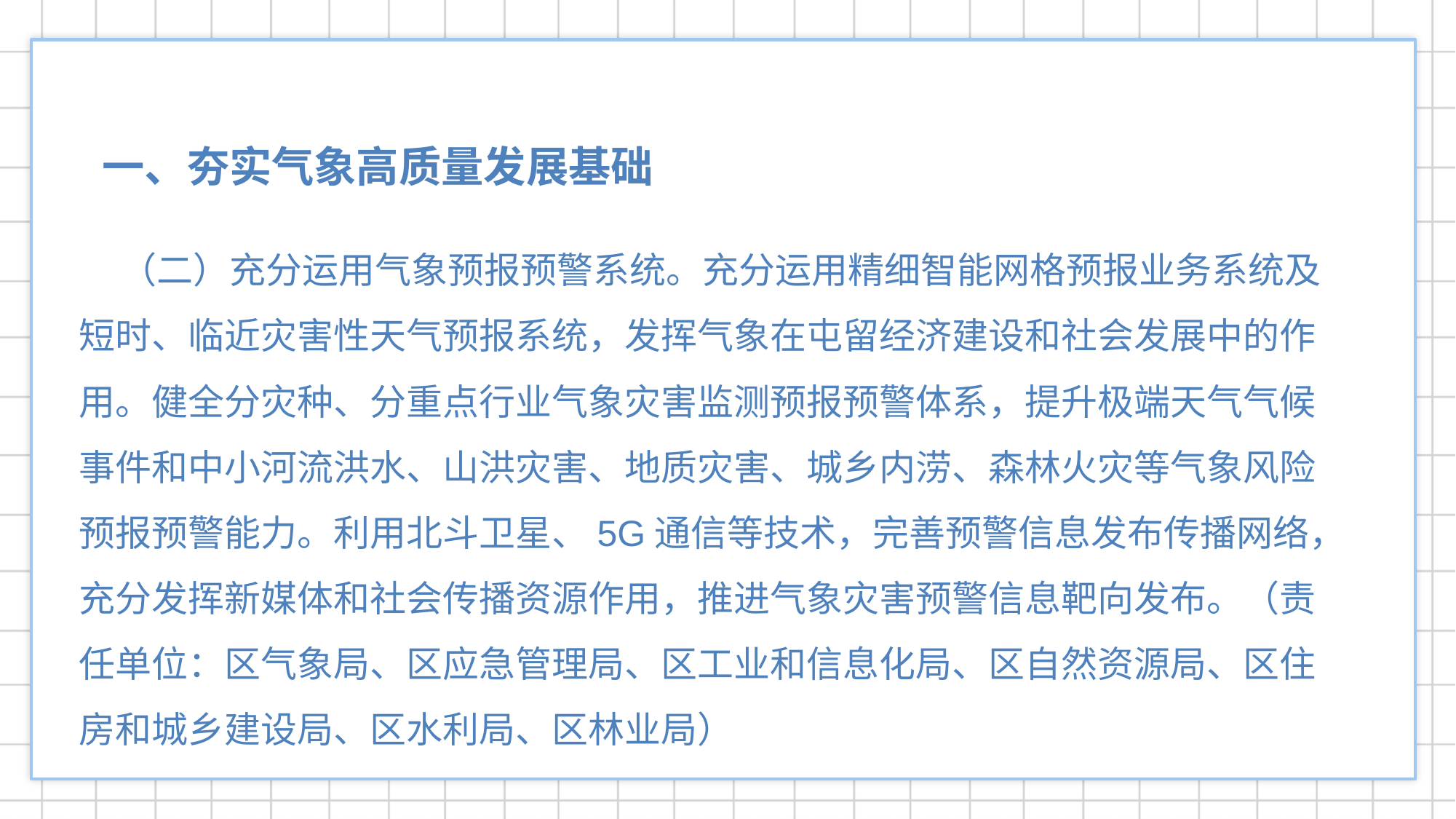

一、夯实气象高质量发展基础
    （二）充分运用气象预报预警系统。充分运用精细智能网格预报业务系统及短时、临近灾害性天气预报系统，发挥气象在屯留经济建设和社会发展中的作用。健全分灾种、分重点行业气象灾害监测预报预警体系，提升极端天气气候事件和中小河流洪水、山洪灾害、地质灾害、城乡内涝、森林火灾等气象风险预报预警能力。利用北斗卫星、5G通信等技术，完善预警信息发布传播网络，充分发挥新媒体和社会传播资源作用，推进气象灾害预警信息靶向发布。（责任单位：区气象局、区应急管理局、区工业和信息化局、区自然资源局、区住房和城乡建设局、区水利局、区林业局）